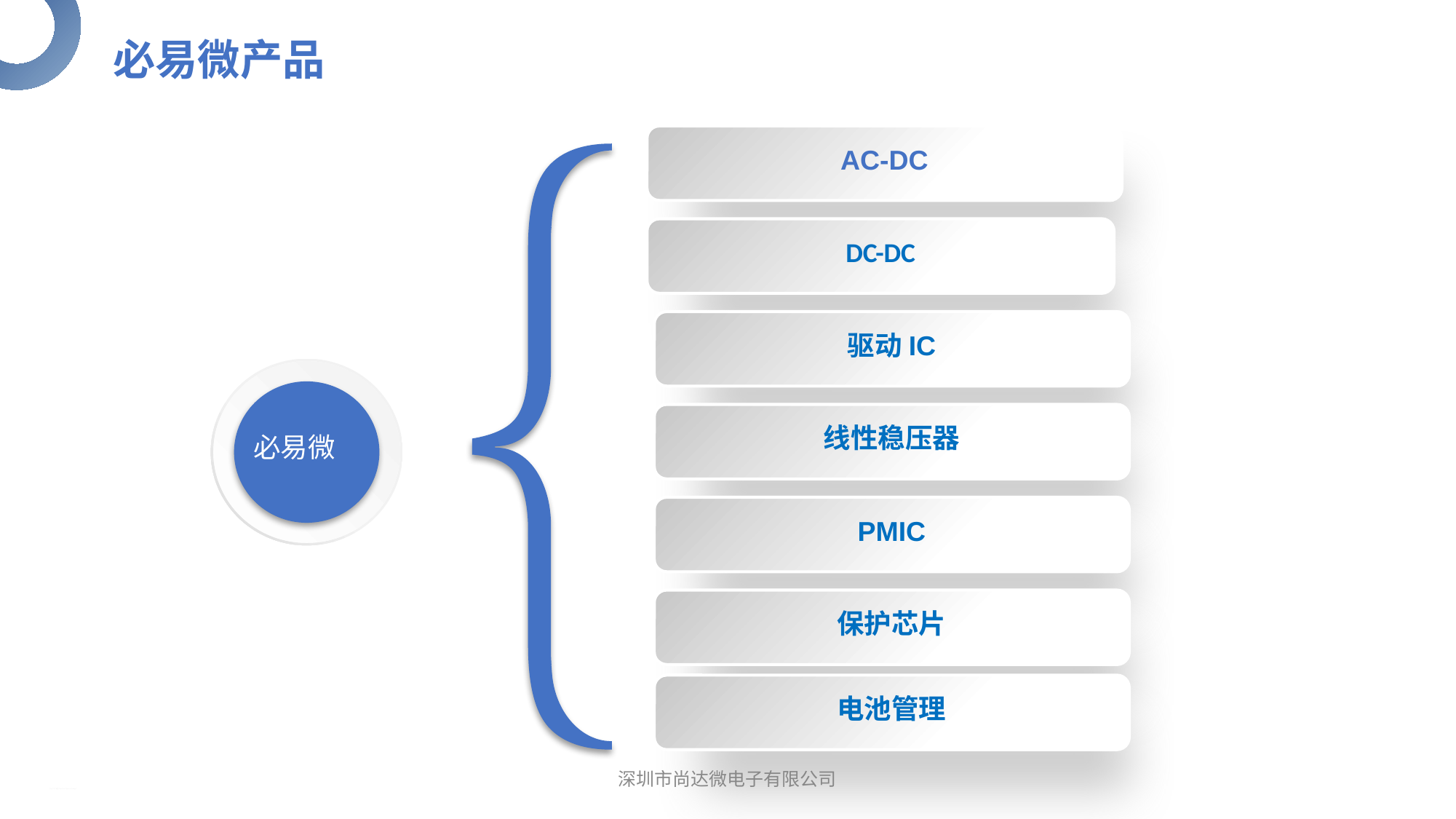

必易微产品
AC-DC

DC-DC
驱动IC
家 高 保 逻 电 速 护 辑 专 接 器 器 用 口 件   件   器  器
件  件

必易微
线性稳压器
PMIC
保护芯片
电池管理
深圳市尚达微电子有限公司
行业PPT模板http://www.1ppt.com/hangye/